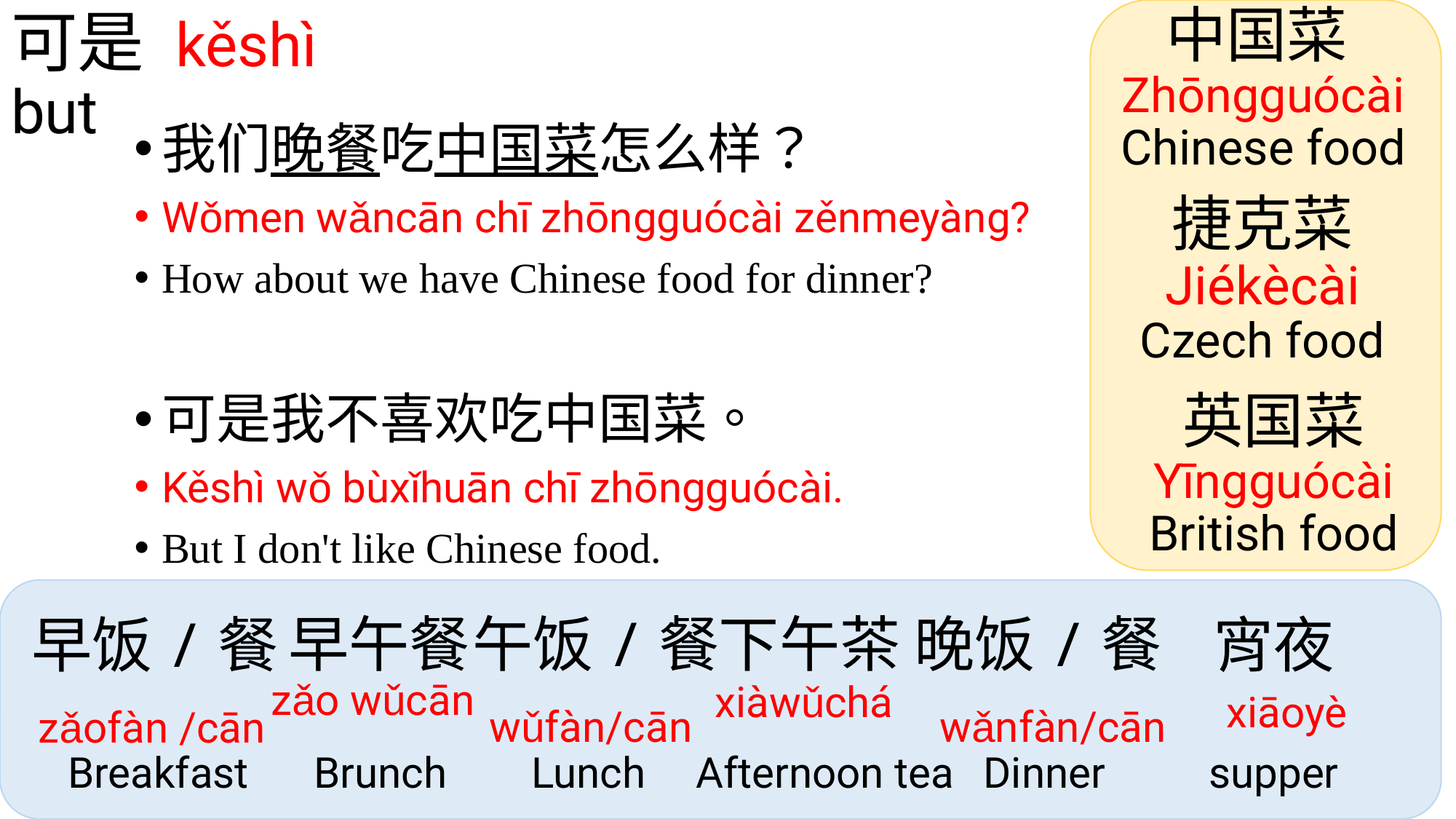

中国菜
Zhōngguócài
Chinese food
# 可是 kěshì but
我们晚餐吃中国菜怎么样？
Wǒmen wǎncān chī zhōngguócài zěnmeyàng?
How about we have Chinese food for dinner?

可是我不喜欢吃中国菜。
Kěshì wǒ bùxǐhuān chī zhōngguócài.
But I don't like Chinese food.
捷克菜
Jiékècài
Czech food
英国菜
Yīngguócài
British food

早午餐
午饭/餐
下午茶
晚饭/餐
早饭/餐
宵夜
zǎo wǔcān
xiàwǔchá
xiāoyè
wǔfàn/cān
wǎnfàn/cān
zǎofàn /cān
Breakfast
Brunch
Lunch
supper
Afternoon tea
Dinner